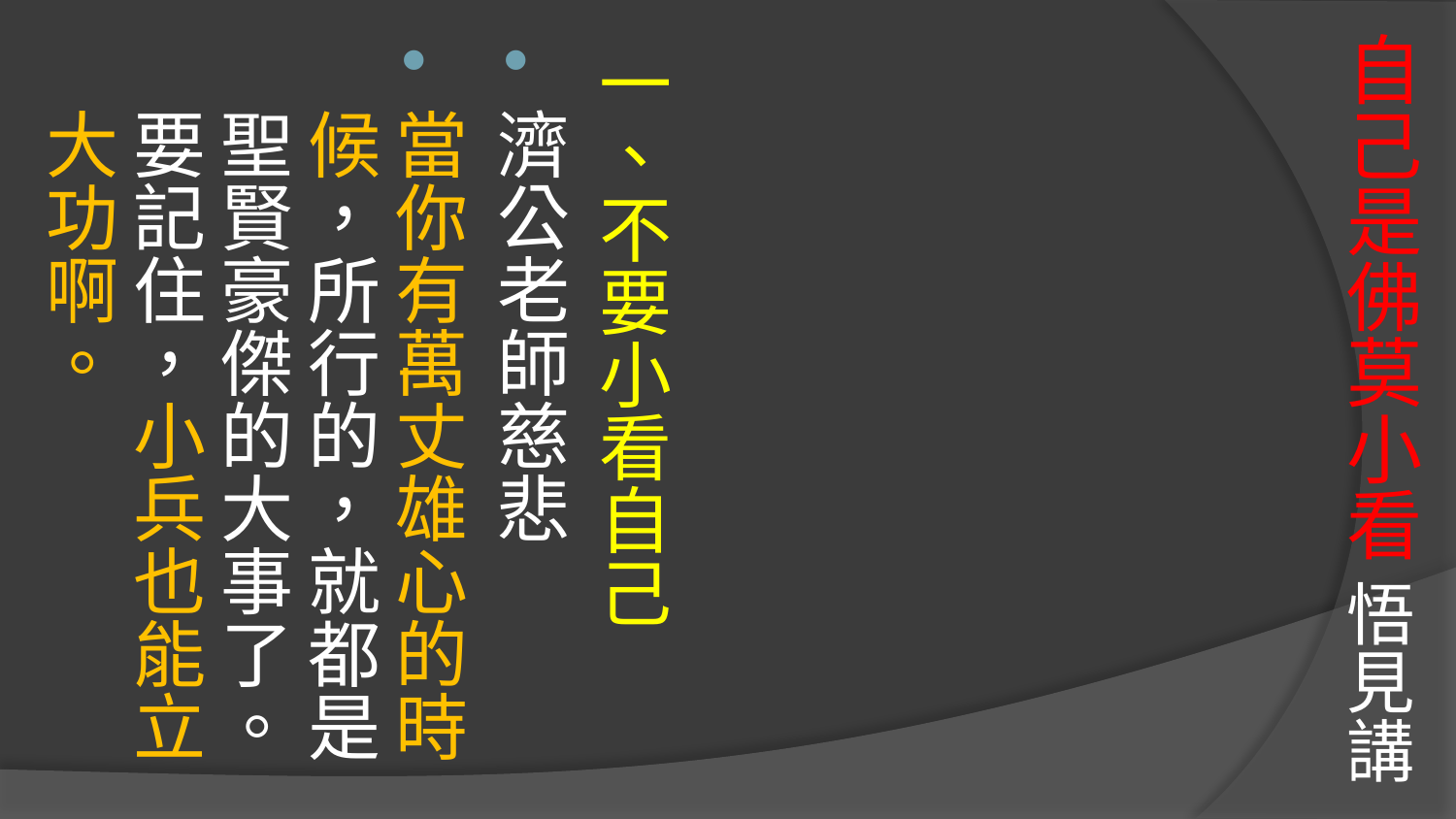

# 自己是佛莫小看 悟見講
一、不要小看自己
濟公老師慈悲
當你有萬丈雄心的時候，所行的，就都是聖賢豪傑的大事了。要記住，小兵也能立大功啊。